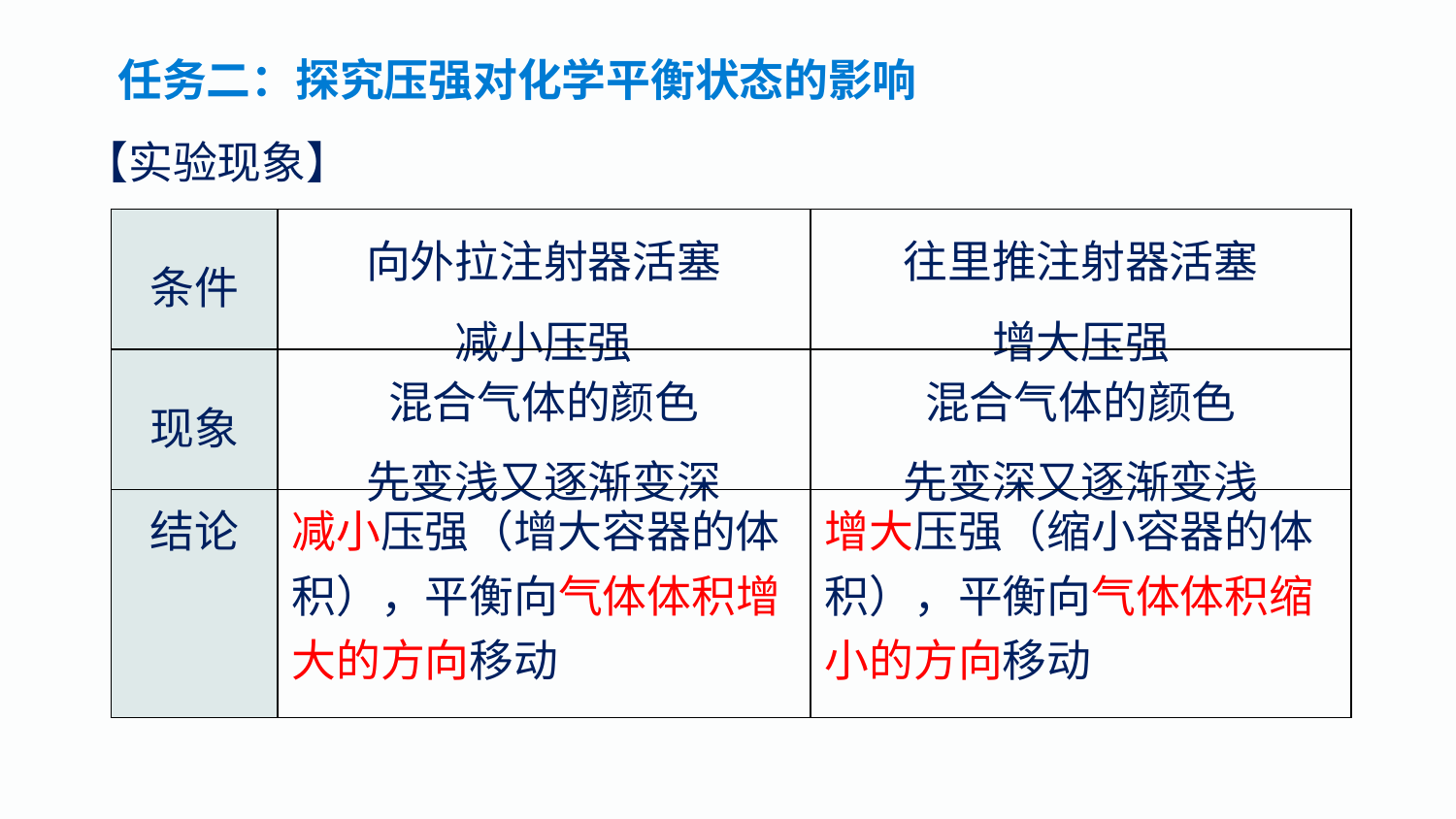

任务二：探究压强对化学平衡状态的影响
【实验现象】
| 条件 | 向外拉注射器活塞 减小压强 | 往里推注射器活塞 增大压强 |
| --- | --- | --- |
| 现象 | 混合气体的颜色 先变浅又逐渐变深 | 混合气体的颜色 先变深又逐渐变浅 |
| 结论 | 减小压强（增大容器的体积），平衡向气体体积增大的方向移动 | 增大压强（缩小容器的体积），平衡向气体体积缩小的方向移动 |